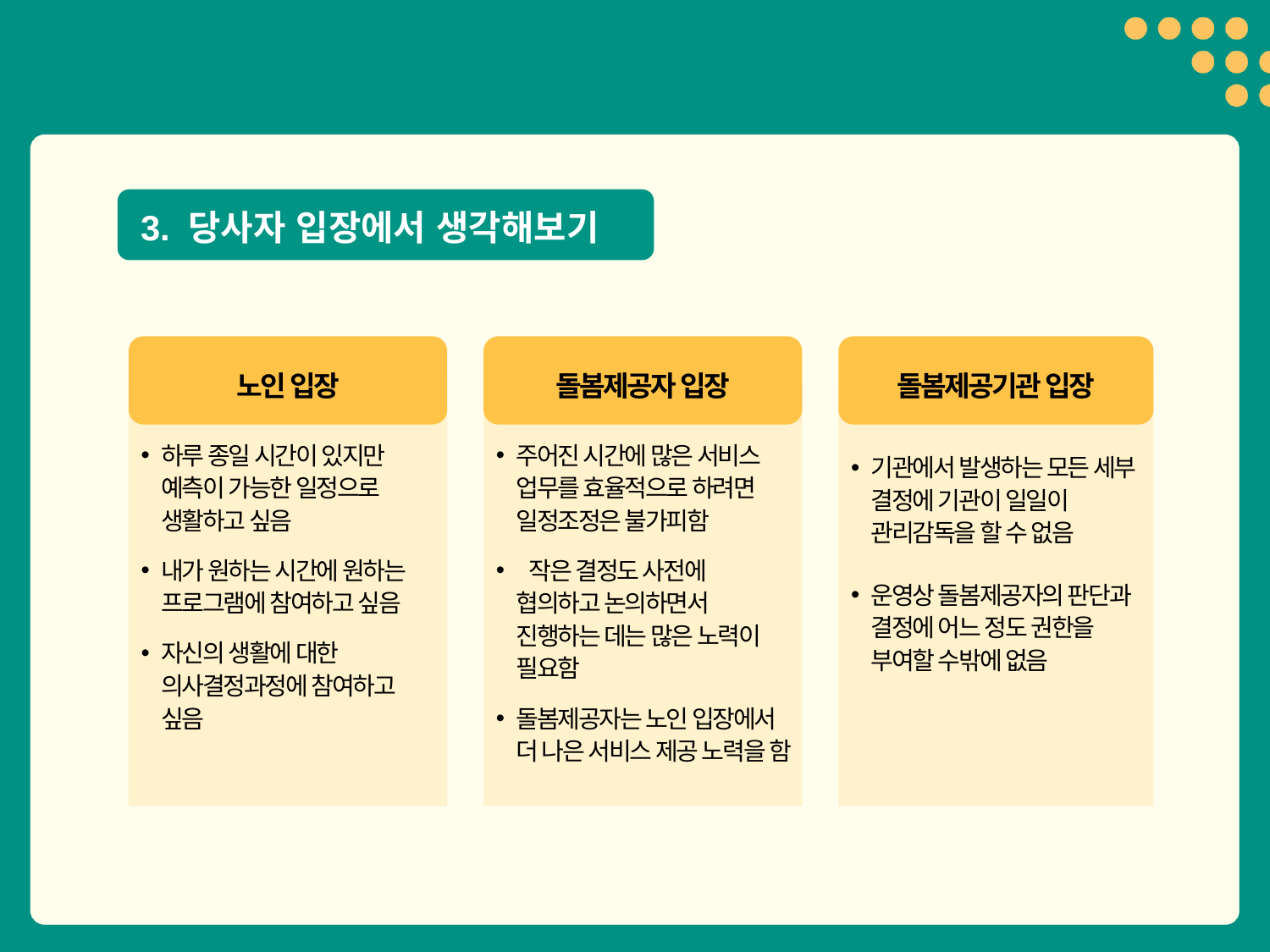

3. 당사자 입장에서 생각해보기
노인 입장
돌봄제공자 입장
돌봄제공기관 입장

하루 종일 시간이 있지만 예측이 가능한 일정으로 생활하고 싶음
내가 원하는 시간에 원하는 프로그램에 참여하고 싶음
자신의 생활에 대한 의사결정과정에 참여하고 싶음

주어진 시간에 많은 서비스 업무를 효율적으로 하려면 일정조정은 불가피함
 작은 결정도 사전에 협의하고 논의하면서 진행하는 데는 많은 노력이 필요함
돌봄제공자는 노인 입장에서 더 나은 서비스 제공 노력을 함

기관에서 발생하는 모든 세부 결정에 기관이 일일이 관리감독을 할 수 없음
운영상 돌봄제공자의 판단과 결정에 어느 정도 권한을 부여할 수밖에 없음

15